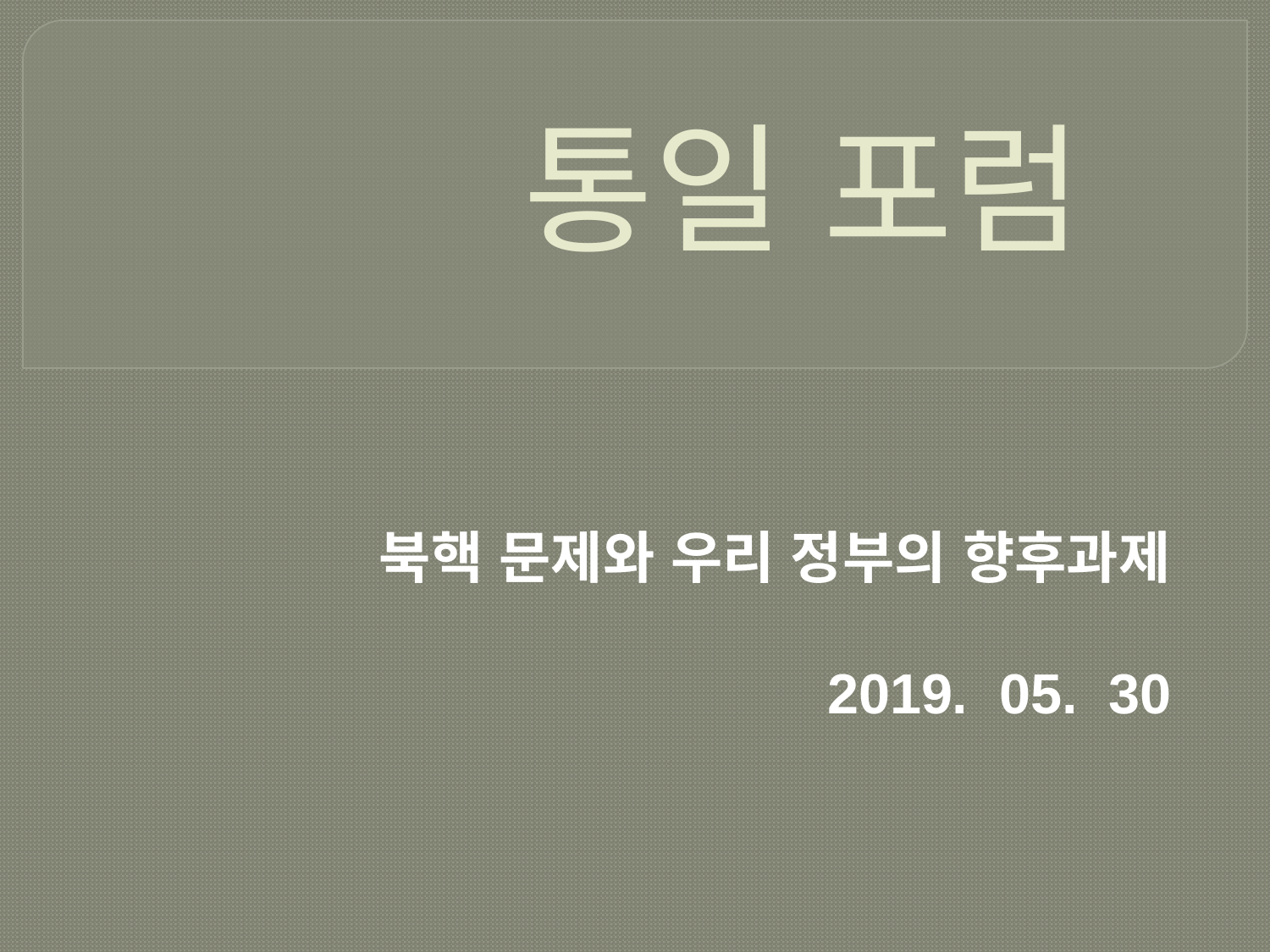

# 통일 포럼
북핵 문제와 우리 정부의 향후과제

2019.  05.  30